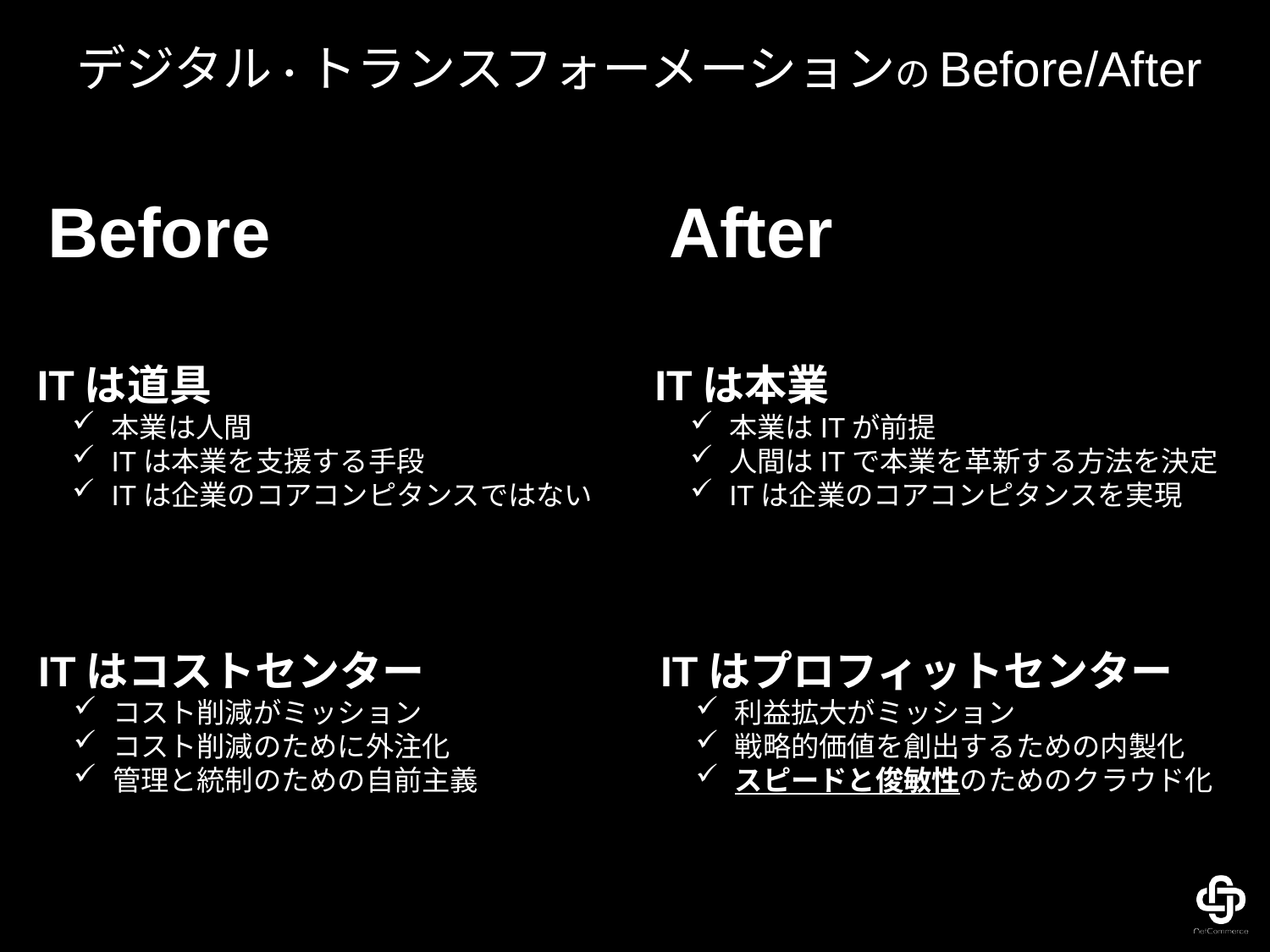

# デジタル・トランスフォーメーションのBefore/After
Before
After
ITは道具
本業は人間
ITは本業を支援する手段
ITは企業のコアコンピタンスではない
ITは本業
本業はITが前提
人間はITで本業を革新する方法を決定
ITは企業のコアコンピタンスを実現
ITはコストセンター
コスト削減がミッション
コスト削減のために外注化
管理と統制のための自前主義
ITはプロフィットセンター
利益拡大がミッション
戦略的価値を創出するための内製化
スピードと俊敏性のためのクラウド化